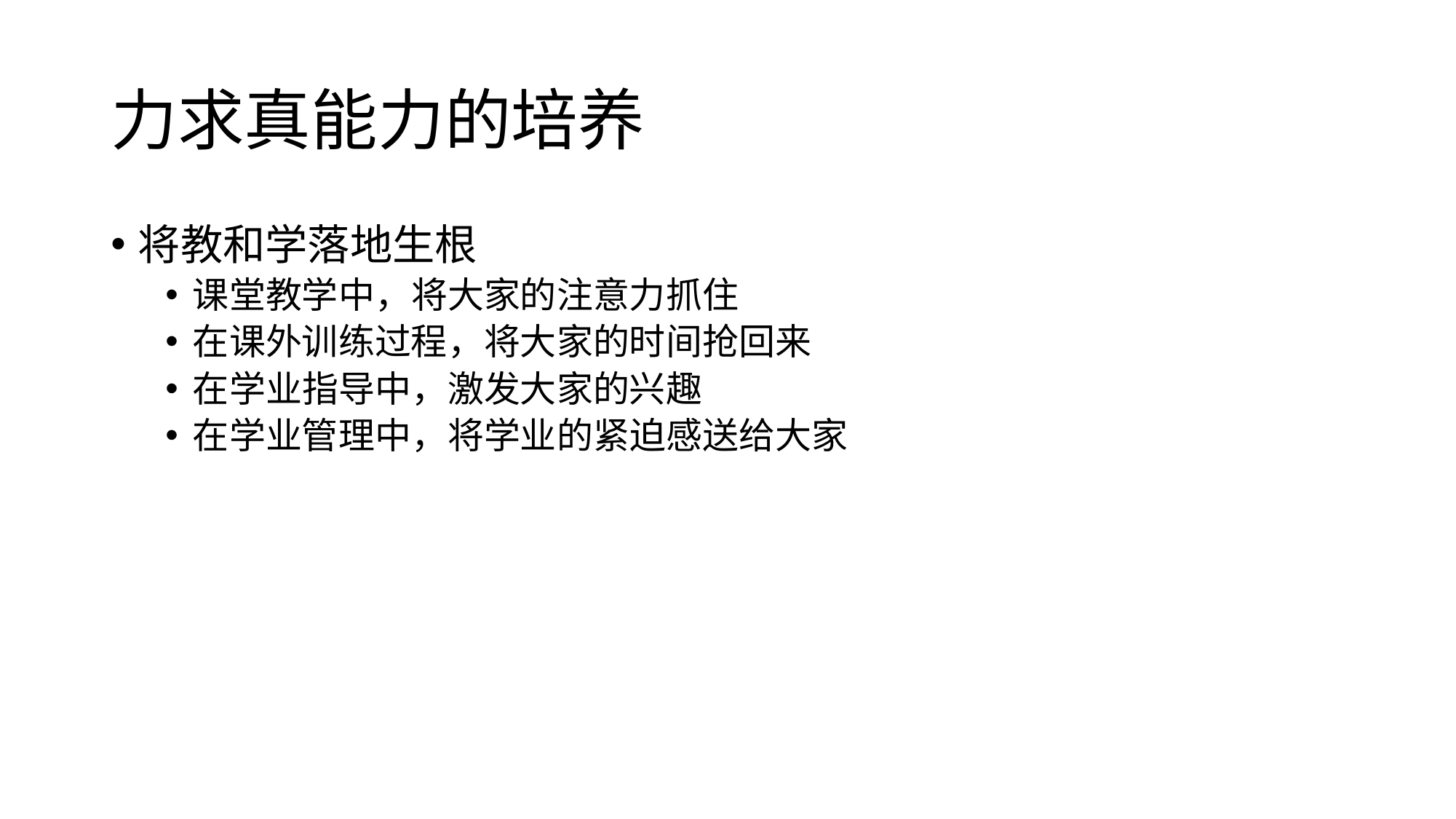

# 力求真能力的培养
将教和学落地生根
课堂教学中，将大家的注意力抓住
在课外训练过程，将大家的时间抢回来
在学业指导中，激发大家的兴趣
在学业管理中，将学业的紧迫感送给大家